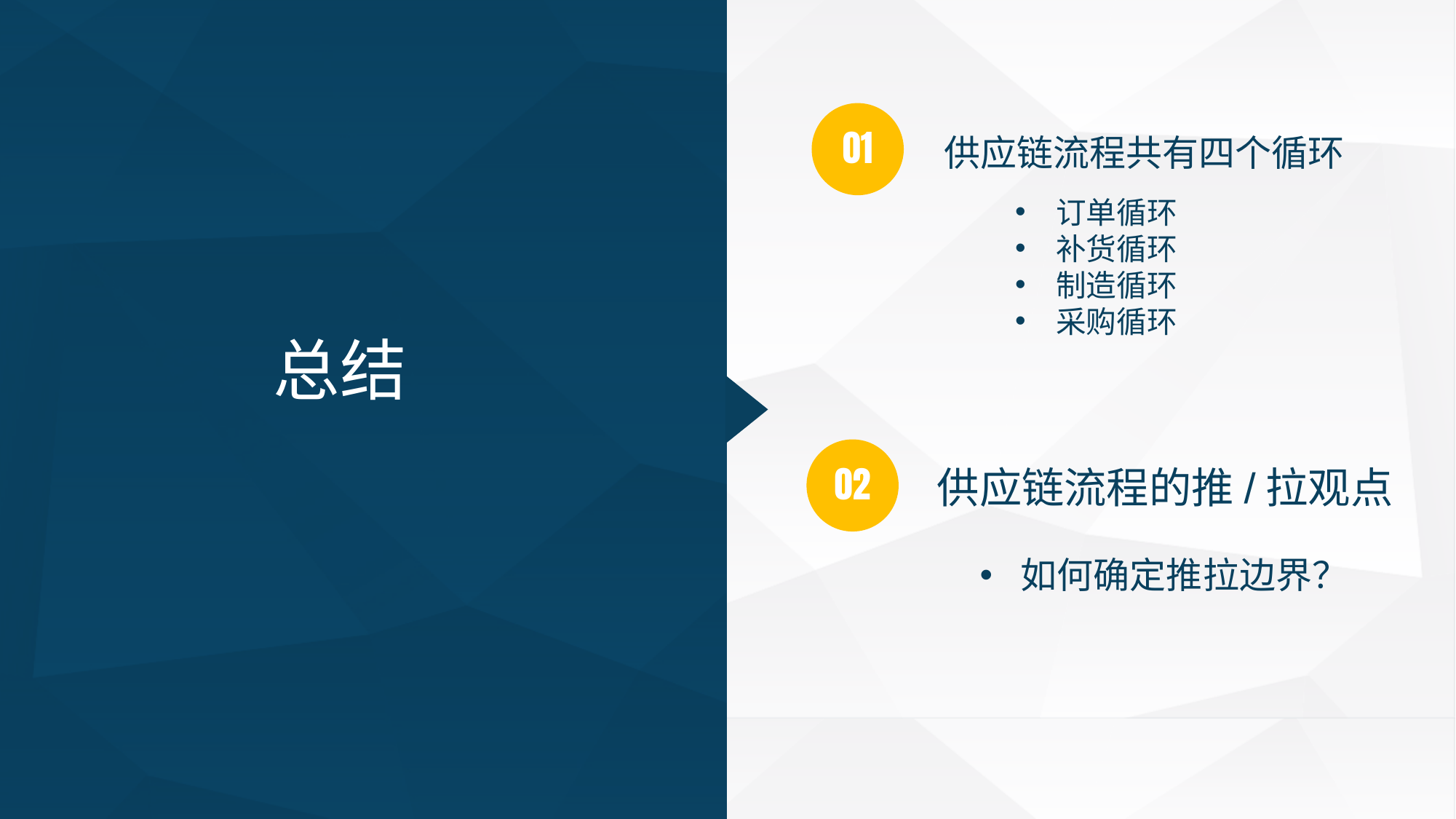

01
供应链流程共有四个循环
订单循环
补货循环
制造循环
采购循环

总结

02
供应链流程的推/拉观点
如何确定推拉边界？